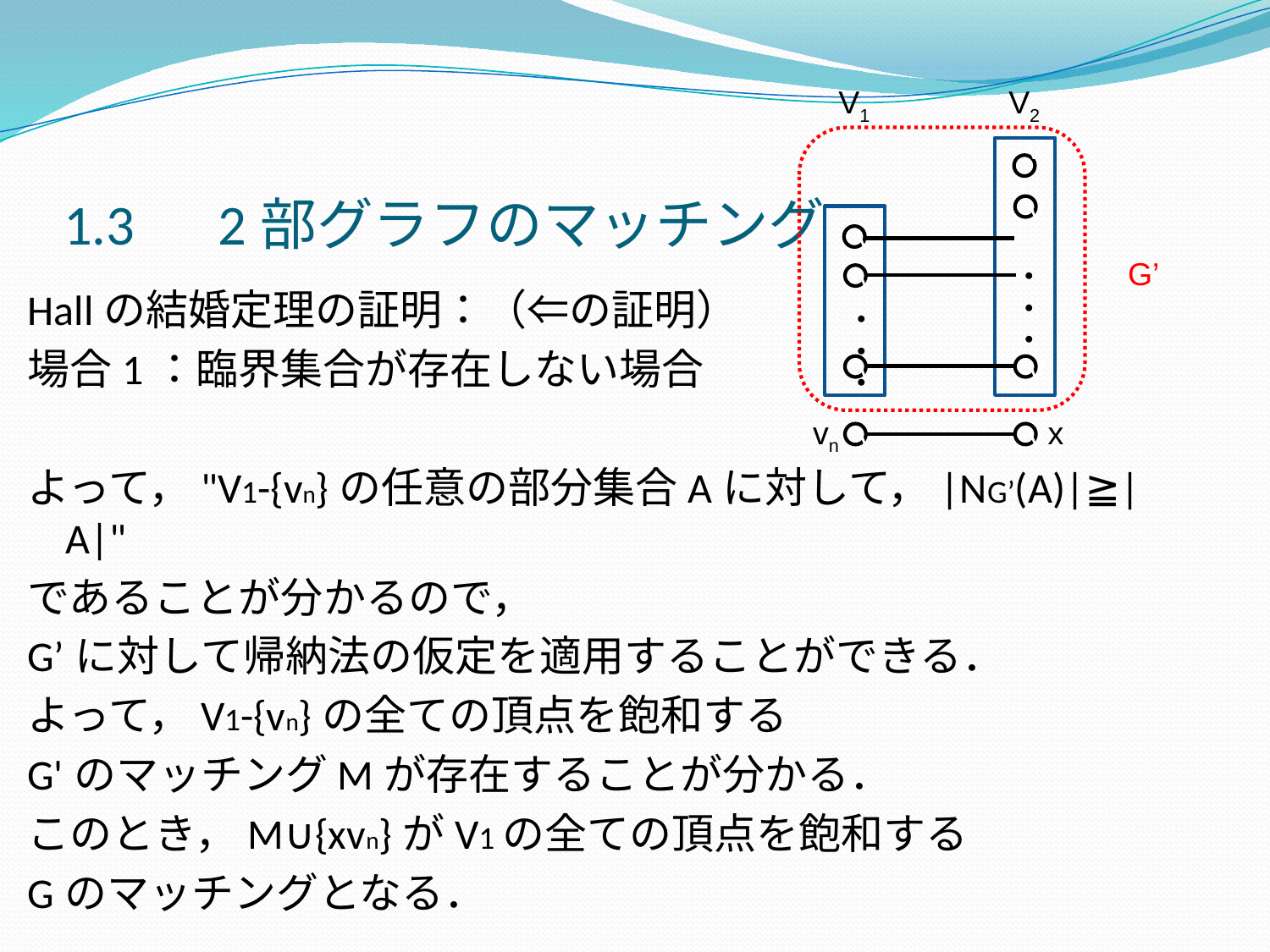

V1
V2
1.3　2部グラフのマッチング

ｖc
ｖ

ｖ
・・・
G’
ｖ
Hallの結婚定理の証明：（⇐の証明）
場合1：臨界集合が存在しない場合

よって，"V1-{vn}の任意の部分集合Aに対して，|NG’(A)|≧|A|"
であることが分かるので，
G’に対して帰納法の仮定を適用することができる．
よって，V1-{vn}の全ての頂点を飽和する
G'のマッチングMが存在することが分かる．
このとき，M∪{xvn}がV1の全ての頂点を飽和する
Gのマッチングとなる．

・・・
ｖ
ｖ
vn
x
ｖ
ｖ